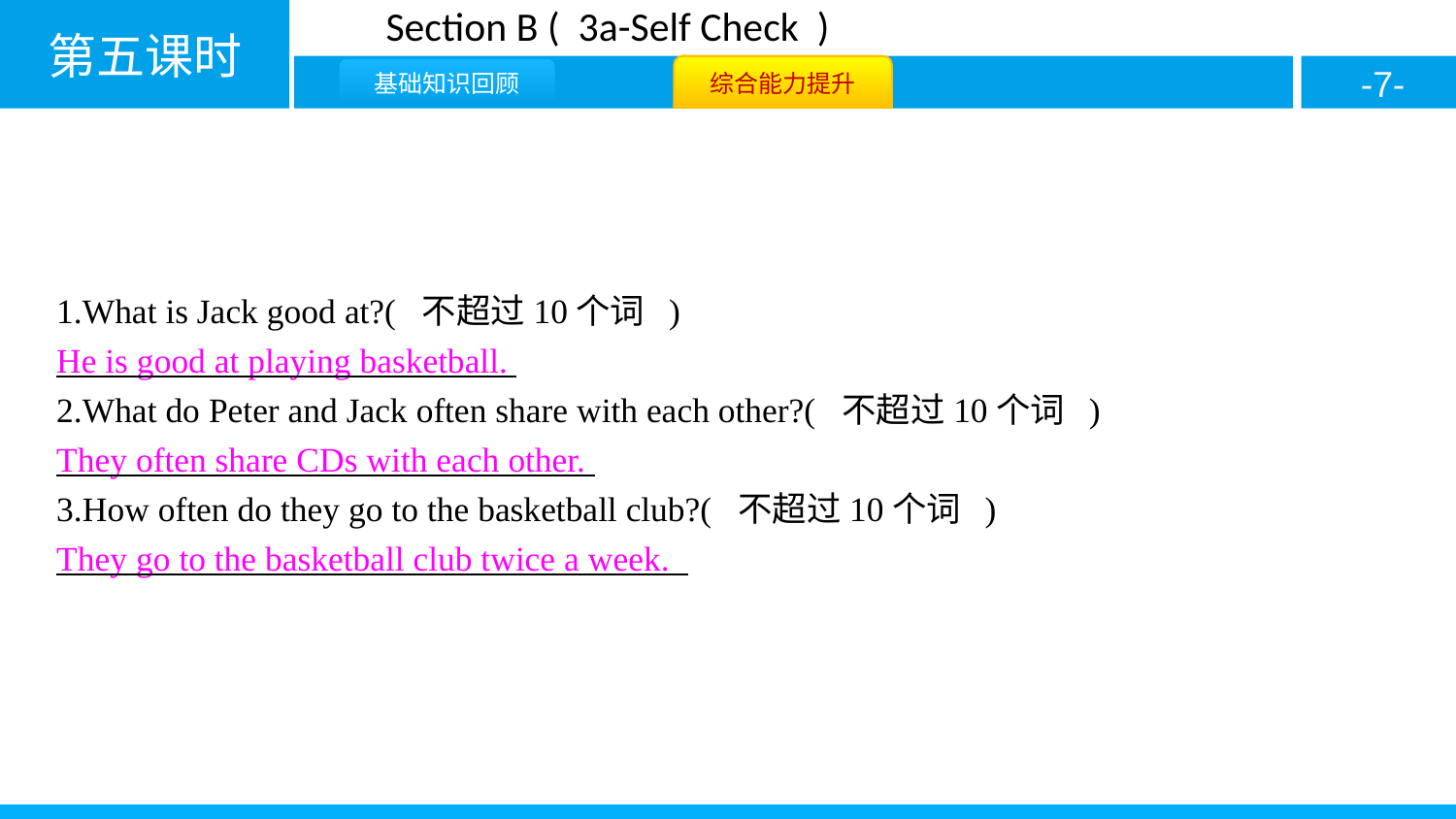

1.What is Jack good at?(  不超过10个词  )
He is good at playing basketball.
2.What do Peter and Jack often share with each other?(  不超过10个词  )
They often share CDs with each other.
3.How often do they go to the basketball club?(  不超过10个词  )
They go to the basketball club twice a week.